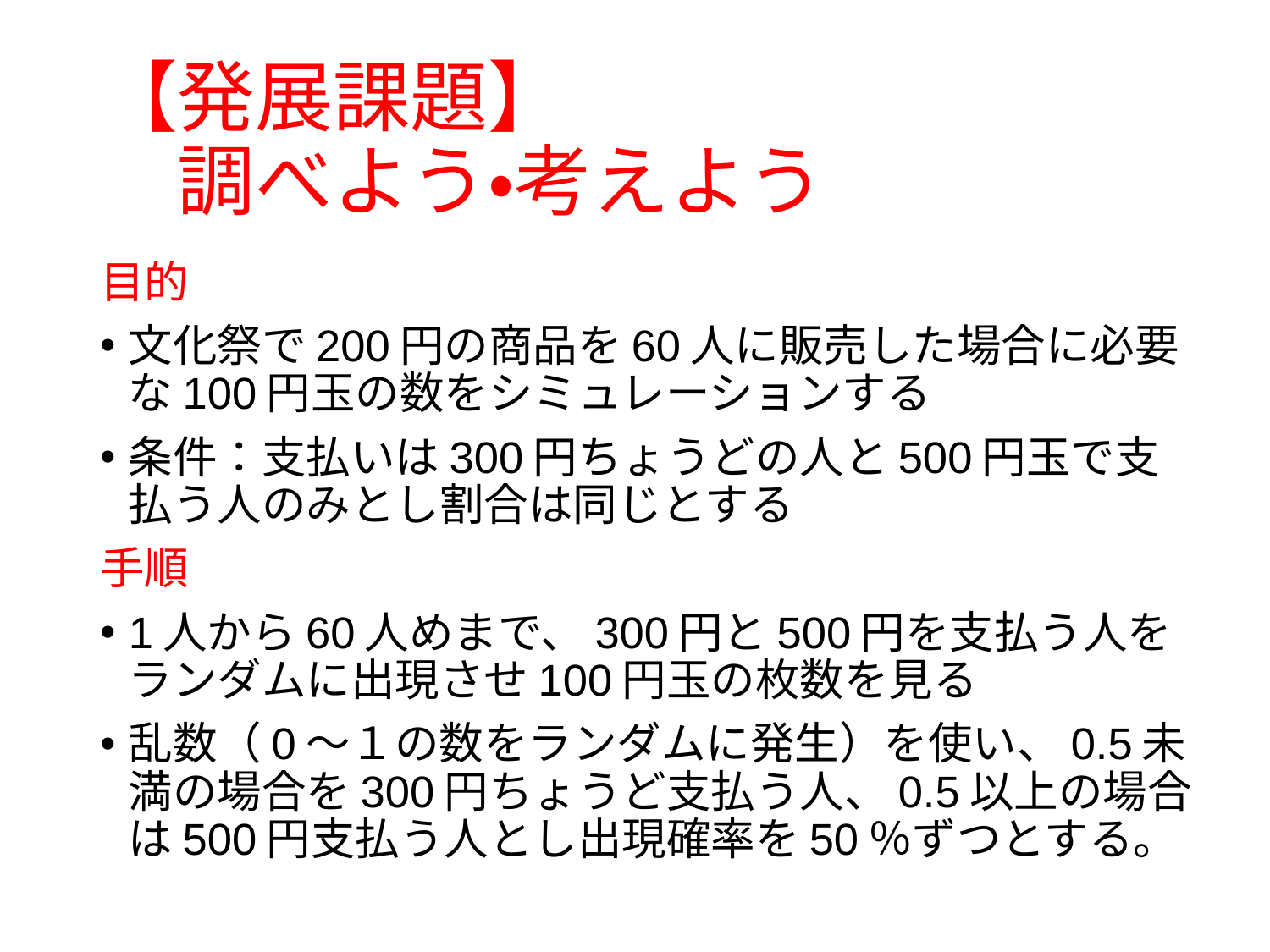

# 【発展課題】 　調べよう・考えよう
目的
文化祭で200円の商品を60人に販売した場合に必要な100円玉の数をシミュレーションする
条件：支払いは300円ちょうどの人と500円玉で支払う人のみとし割合は同じとする
手順
1人から60人めまで、300円と500円を支払う人をランダムに出現させ100円玉の枚数を見る
乱数（0～１の数をランダムに発生）を使い、0.5未満の場合を300円ちょうど支払う人、0.5以上の場合は500円支払う人とし出現確率を50％ずつとする。